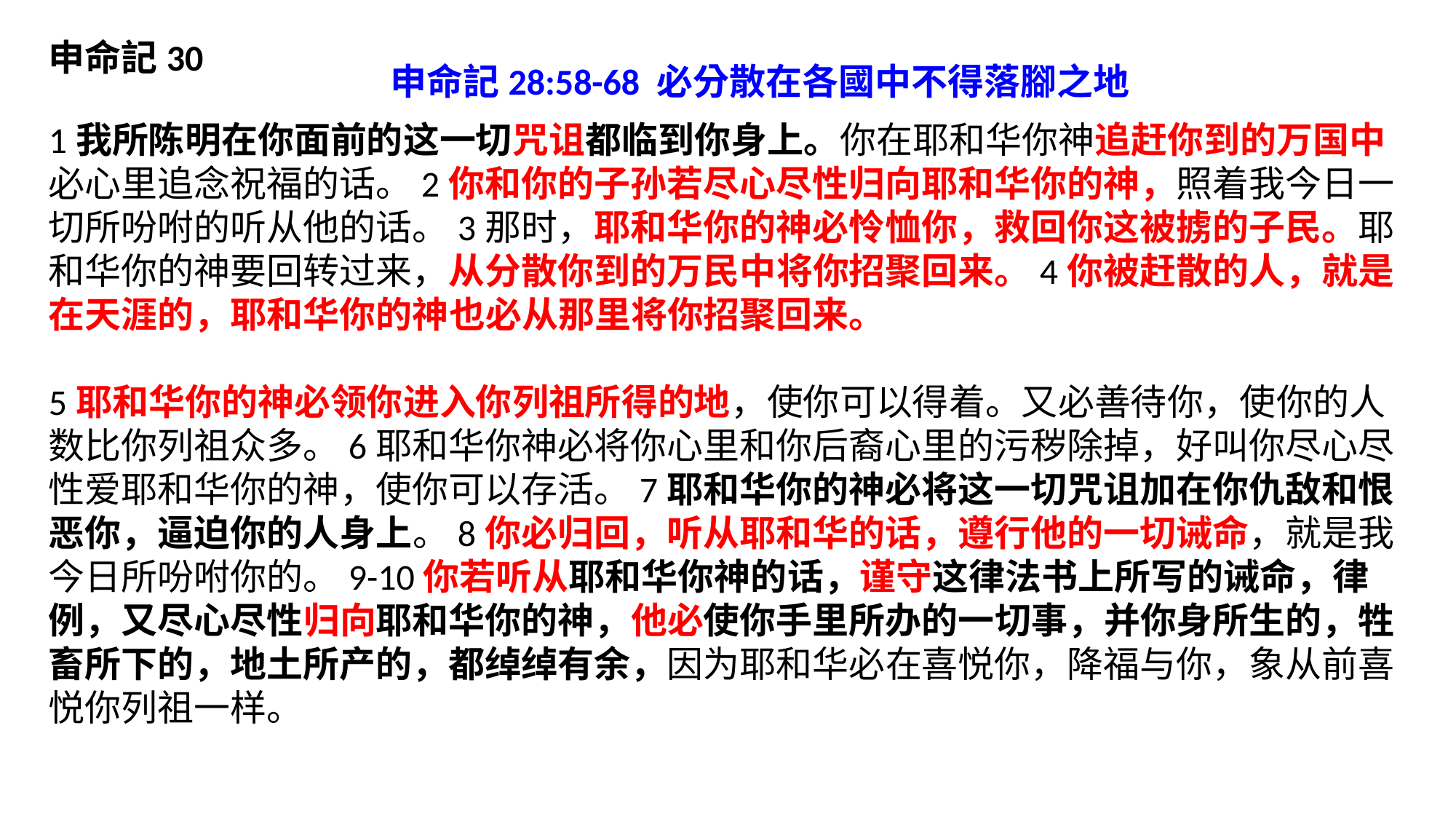

申命記30

1我所陈明在你面前的这一切咒诅都临到你身上。你在耶和华你神追赶你到的万国中必心里追念祝福的话。2你和你的子孙若尽心尽性归向耶和华你的神，照着我今日一切所吩咐的听从他的话。3那时，耶和华你的神必怜恤你，救回你这被掳的子民。耶和华你的神要回转过来，从分散你到的万民中将你招聚回来。4你被赶散的人，就是在天涯的，耶和华你的神也必从那里将你招聚回来。

5耶和华你的神必领你进入你列祖所得的地，使你可以得着。又必善待你，使你的人数比你列祖众多。6耶和华你神必将你心里和你后裔心里的污秽除掉，好叫你尽心尽性爱耶和华你的神，使你可以存活。7耶和华你的神必将这一切咒诅加在你仇敌和恨恶你，逼迫你的人身上。8你必归回，听从耶和华的话，遵行他的一切诫命，就是我今日所吩咐你的。9-10你若听从耶和华你神的话，谨守这律法书上所写的诫命，律例，又尽心尽性归向耶和华你的神，他必使你手里所办的一切事，并你身所生的，牲畜所下的，地土所产的，都绰绰有余，因为耶和华必在喜悦你，降福与你，象从前喜悦你列祖一样。

申命記28:58-68 必分散在各國中不得落腳之地